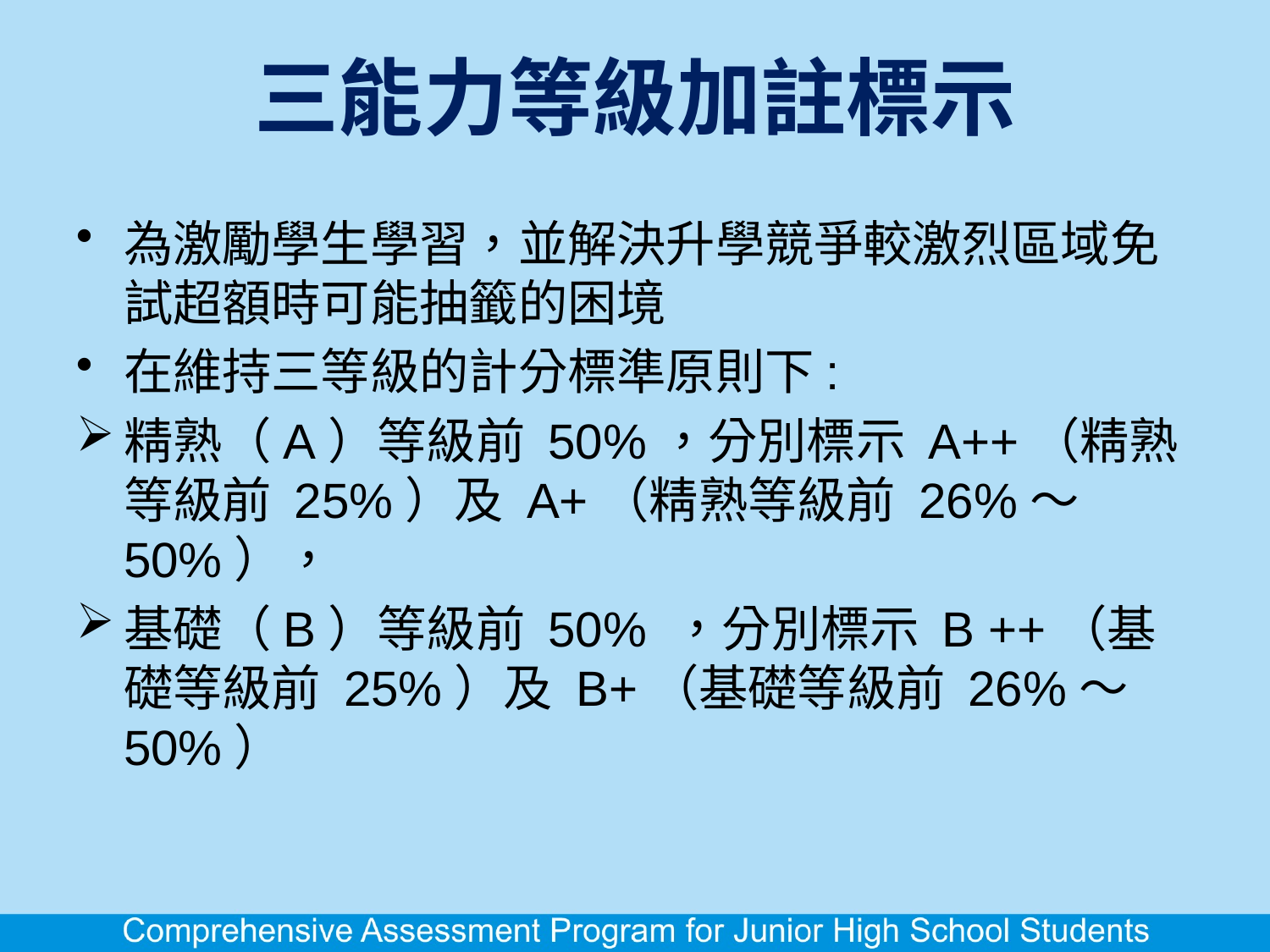

# 三能力等級加註標示
為激勵學生學習，並解決升學競爭較激烈區域免試超額時可能抽籤的困境
在維持三等級的計分標準原則下:
精熟（A）等級前 50%，分別標示 A++（精熟等級前 25%）及 A+（精熟等級前 26%～50%），
基礎（B）等級前 50% ，分別標示 B ++（基礎等級前 25%）及 B+（基礎等級前 26%～50%）